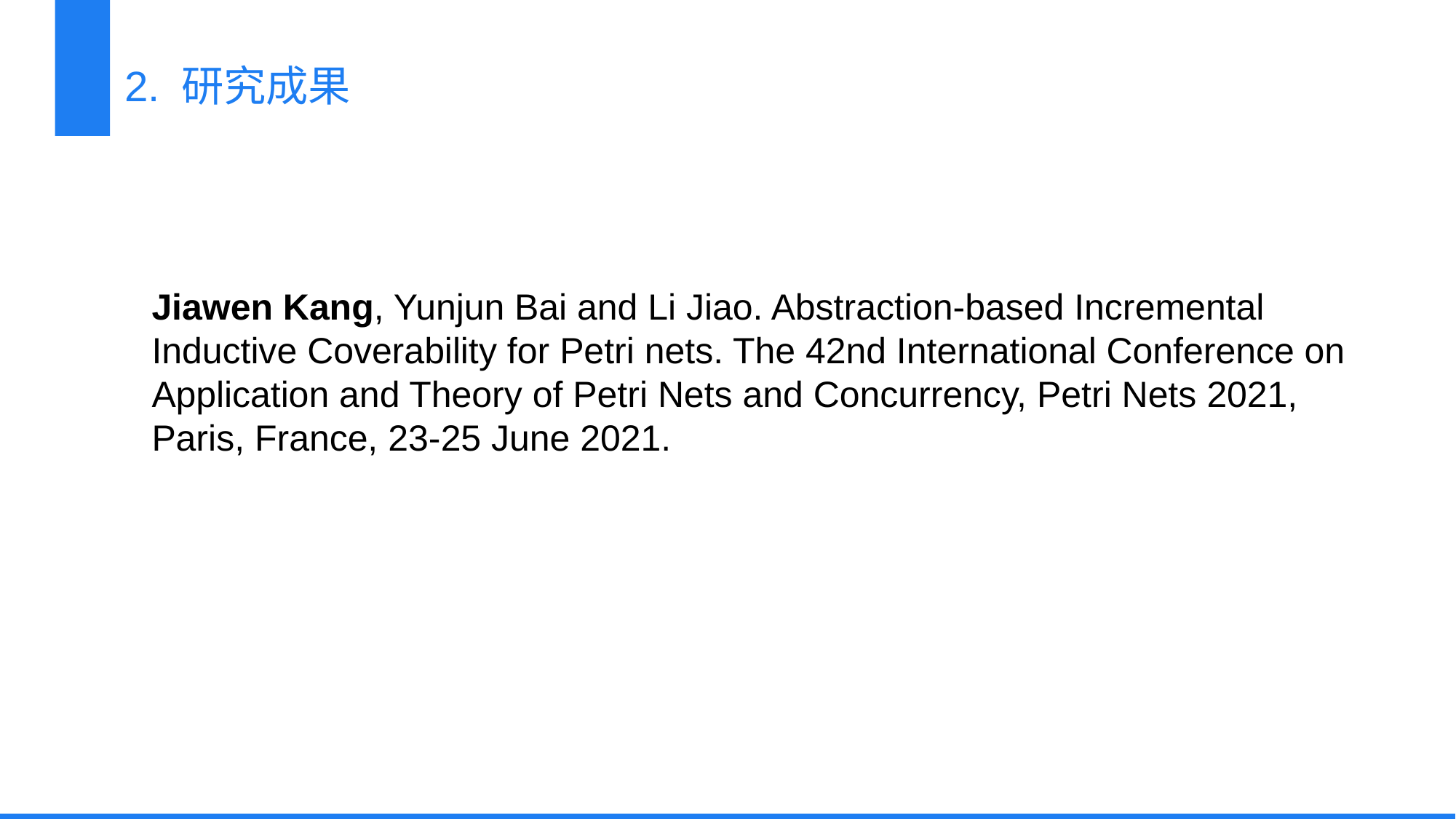

2. 研究成果
Jiawen Kang, Yunjun Bai and Li Jiao. Abstraction-based Incremental Inductive Coverability for Petri nets. The 42nd International Conference on Application and Theory of Petri Nets and Concurrency, Petri Nets 2021, Paris, France, 23-25 June 2021.